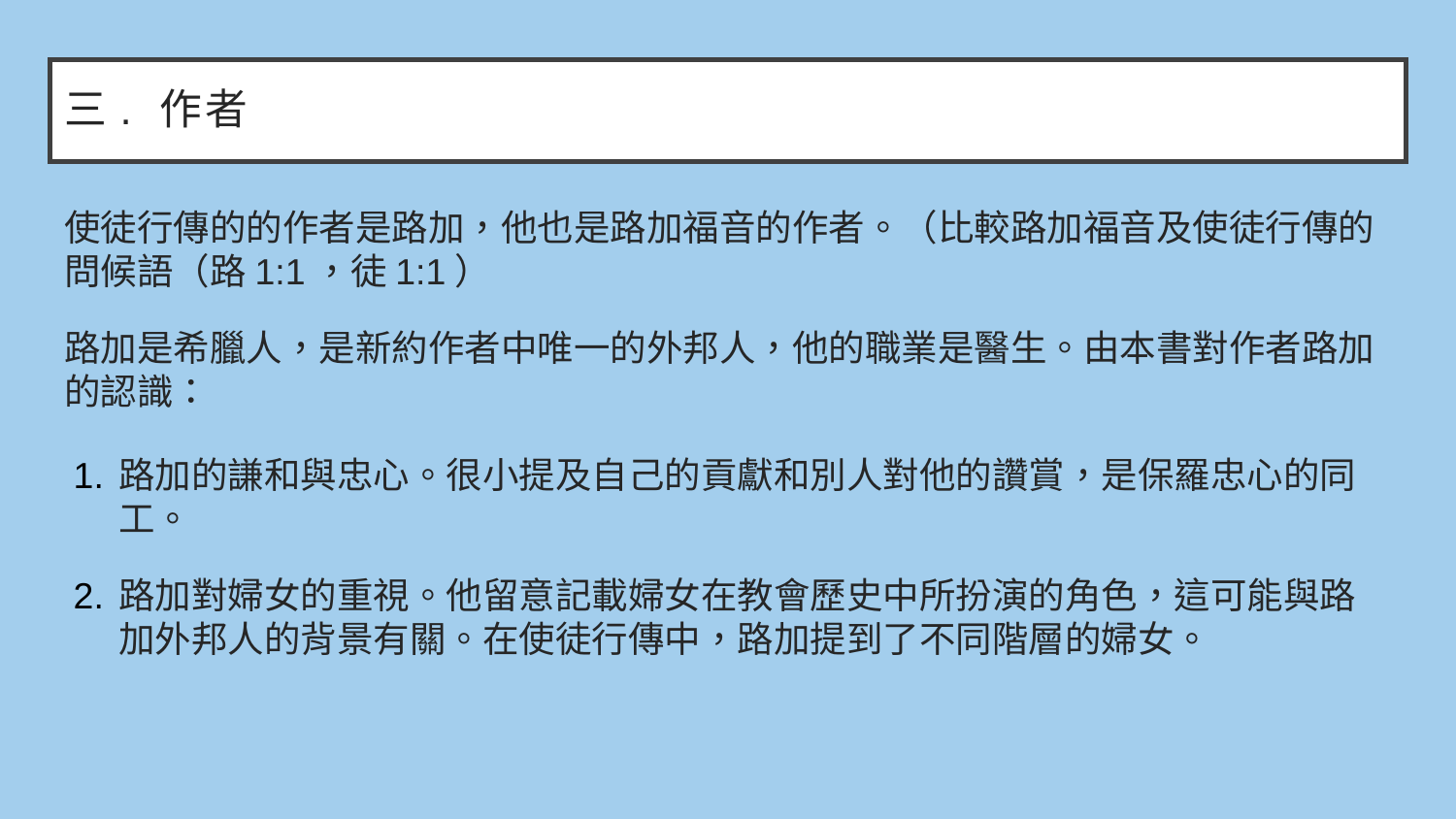

# 三. 作者
使徒行傳的的作者是路加，他也是路加福音的作者。（比較路加福音及使徒行傳的問候語（路1:1，徒1:1）
路加是希臘人，是新約作者中唯一的外邦人，他的職業是醫生。由本書對作者路加的認識：
路加的謙和與忠心。很小提及自己的貢獻和別人對他的讚賞，是保羅忠心的同工。
路加對婦女的重視。他留意記載婦女在教會歷史中所扮演的角色，這可能與路加外邦人的背景有關。在使徒行傳中，路加提到了不同階層的婦女。